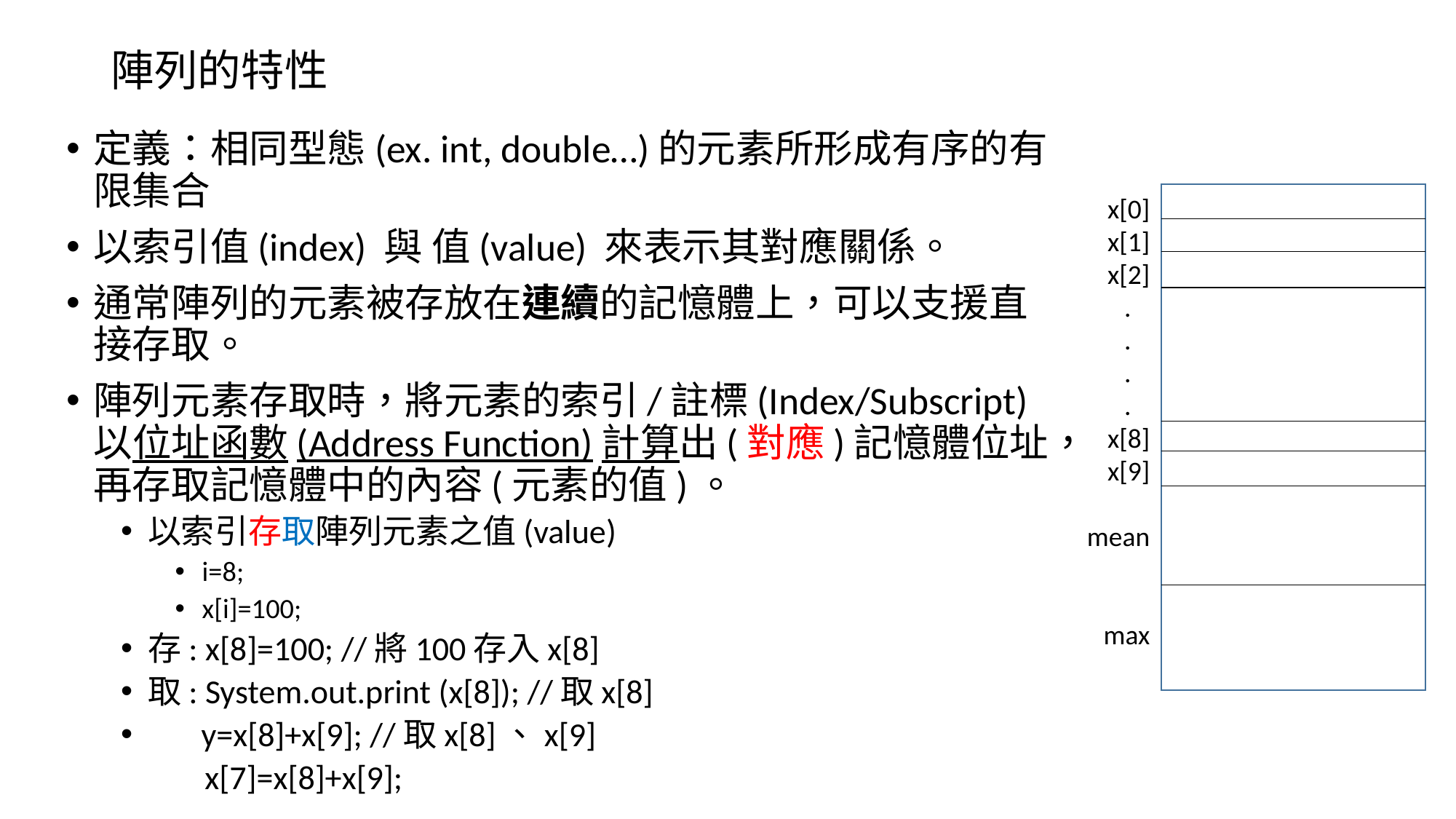

# 陣列的特性
定義：相同型態(ex. int, double…)的元素所形成有序的有限集合
以索引值(index) 與 值(value) 來表示其對應關係。
通常陣列的元素被存放在連續的記憶體上，可以支援直接存取。
陣列元素存取時，將元素的索引/註標(Index/Subscript)以位址函數(Address Function)計算出(對應)記憶體位址，再存取記憶體中的內容(元素的值)。
以索引存取陣列元素之值(value)
i=8;
x[i]=100;
存: x[8]=100; //將100存入x[8]
取: System.out.print (x[8]); //取x[8]
       y=x[8]+x[9]; //取x[8]、x[9]
           x[7]=x[8]+x[9];

x[0]
x[1]
x[2]
   .
   .
   .
   .
x[8]
x[9]
mean
max